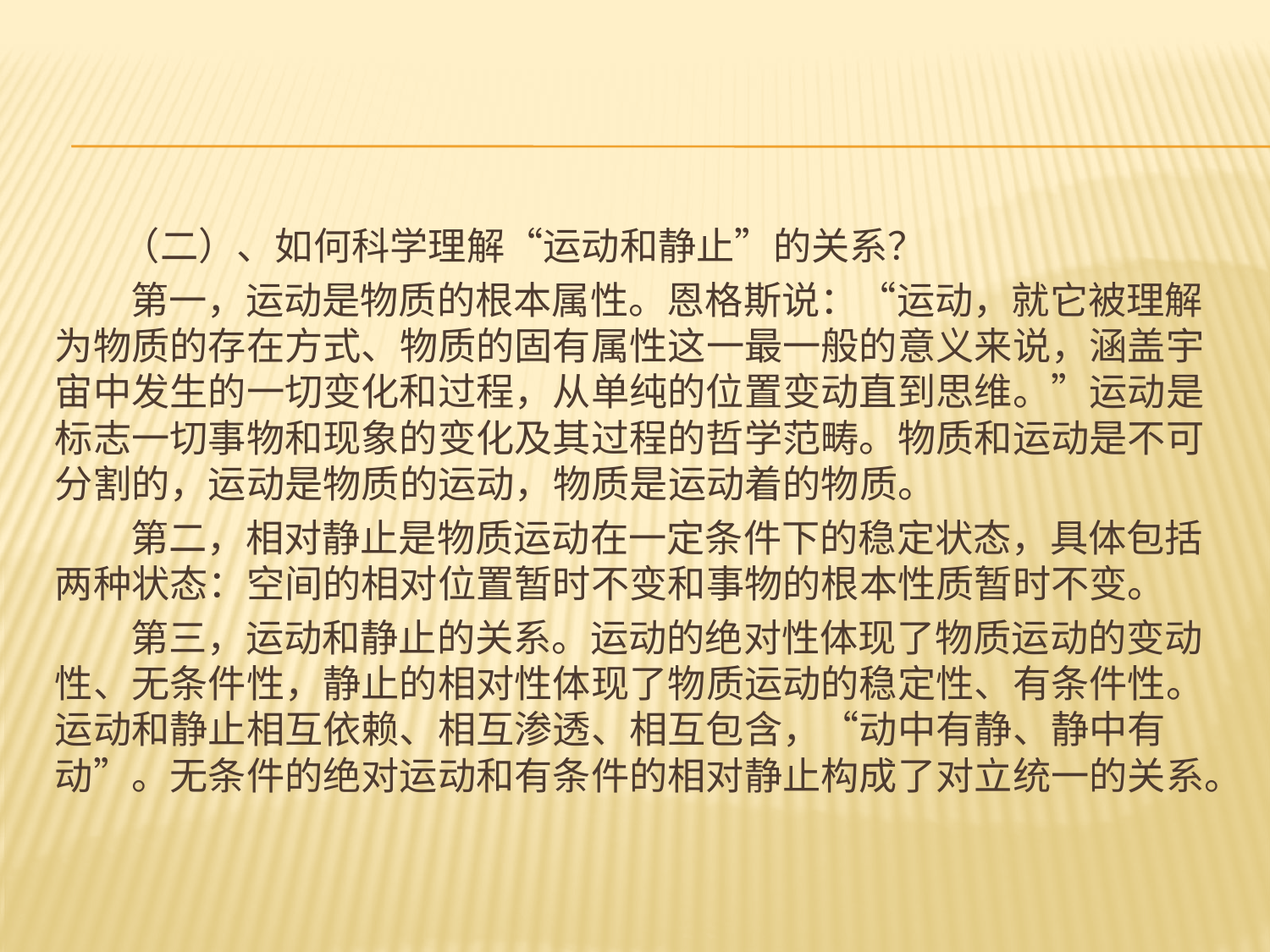

#
       （二）、如何科学理解“运动和静止”的关系？
        第一，运动是物质的根本属性。恩格斯说：“运动，就它被理解为物质的存在方式、物质的固有属性这一最一般的意义来说，涵盖宇宙中发生的一切变化和过程，从单纯的位置变动直到思维。”运动是标志一切事物和现象的变化及其过程的哲学范畴。物质和运动是不可分割的，运动是物质的运动，物质是运动着的物质。
        第二，相对静止是物质运动在一定条件下的稳定状态，具体包括两种状态：空间的相对位置暂时不变和事物的根本性质暂时不变。
        第三，运动和静止的关系。运动的绝对性体现了物质运动的变动性、无条件性，静止的相对性体现了物质运动的稳定性、有条件性。运动和静止相互依赖、相互渗透、相互包含，“动中有静、静中有动”。无条件的绝对运动和有条件的相对静止构成了对立统一的关系。